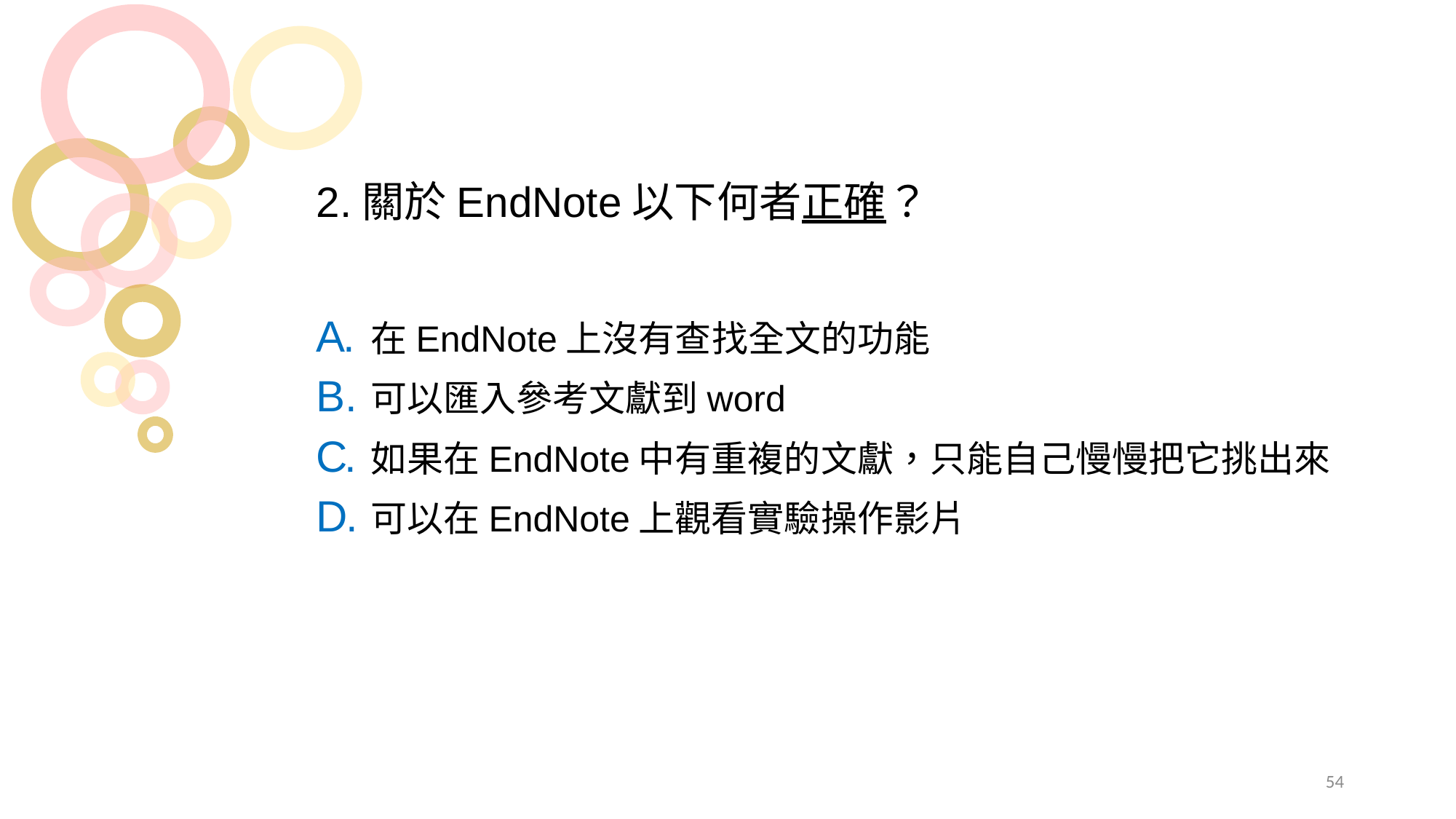

2.關於EndNote以下何者正確？
在EndNote上沒有查找全文的功能
可以匯入參考文獻到word
如果在EndNote中有重複的文獻，只能自己慢慢把它挑出來
可以在EndNote上觀看實驗操作影片
54